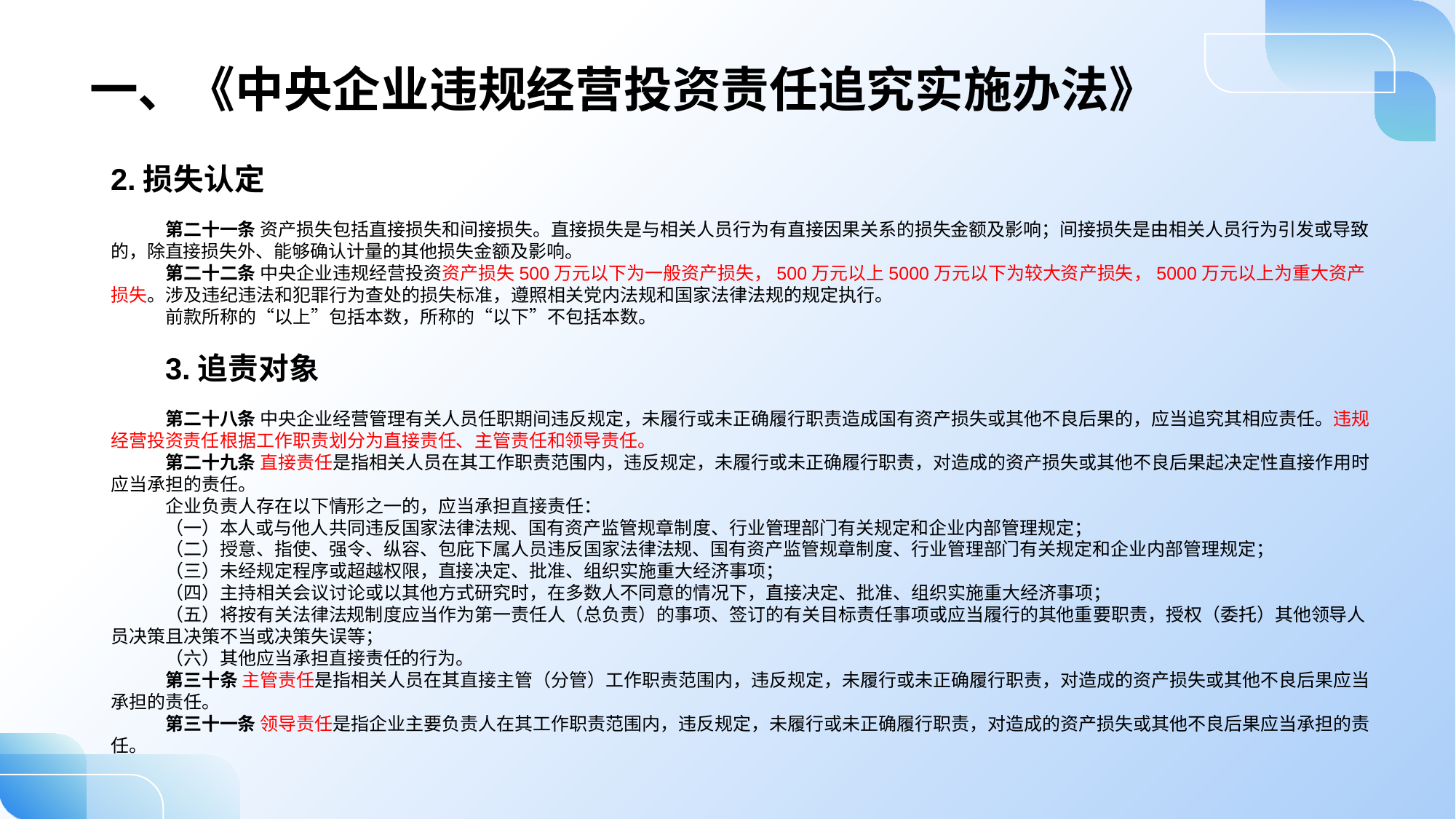

一、《中央企业违规经营投资责任追究实施办法》
2.损失认定

第二十一条 资产损失包括直接损失和间接损失。直接损失是与相关人员行为有直接因果关系的损失金额及影响；间接损失是由相关人员行为引发或导致的，除直接损失外、能够确认计量的其他损失金额及影响。
第二十二条 中央企业违规经营投资资产损失500万元以下为一般资产损失，500万元以上5000万元以下为较大资产损失，5000万元以上为重大资产损失。涉及违纪违法和犯罪行为查处的损失标准，遵照相关党内法规和国家法律法规的规定执行。
前款所称的“以上”包括本数，所称的“以下”不包括本数。

3.追责对象

第二十八条 中央企业经营管理有关人员任职期间违反规定，未履行或未正确履行职责造成国有资产损失或其他不良后果的，应当追究其相应责任。违规经营投资责任根据工作职责划分为直接责任、主管责任和领导责任。
第二十九条 直接责任是指相关人员在其工作职责范围内，违反规定，未履行或未正确履行职责，对造成的资产损失或其他不良后果起决定性直接作用时应当承担的责任。
企业负责人存在以下情形之一的，应当承担直接责任：
（一）本人或与他人共同违反国家法律法规、国有资产监管规章制度、行业管理部门有关规定和企业内部管理规定；
（二）授意、指使、强令、纵容、包庇下属人员违反国家法律法规、国有资产监管规章制度、行业管理部门有关规定和企业内部管理规定；
（三）未经规定程序或超越权限，直接决定、批准、组织实施重大经济事项；
（四）主持相关会议讨论或以其他方式研究时，在多数人不同意的情况下，直接决定、批准、组织实施重大经济事项；
（五）将按有关法律法规制度应当作为第一责任人（总负责）的事项、签订的有关目标责任事项或应当履行的其他重要职责，授权（委托）其他领导人员决策且决策不当或决策失误等；
（六）其他应当承担直接责任的行为。
第三十条 主管责任是指相关人员在其直接主管（分管）工作职责范围内，违反规定，未履行或未正确履行职责，对造成的资产损失或其他不良后果应当承担的责任。
第三十一条 领导责任是指企业主要负责人在其工作职责范围内，违反规定，未履行或未正确履行职责，对造成的资产损失或其他不良后果应当承担的责任。